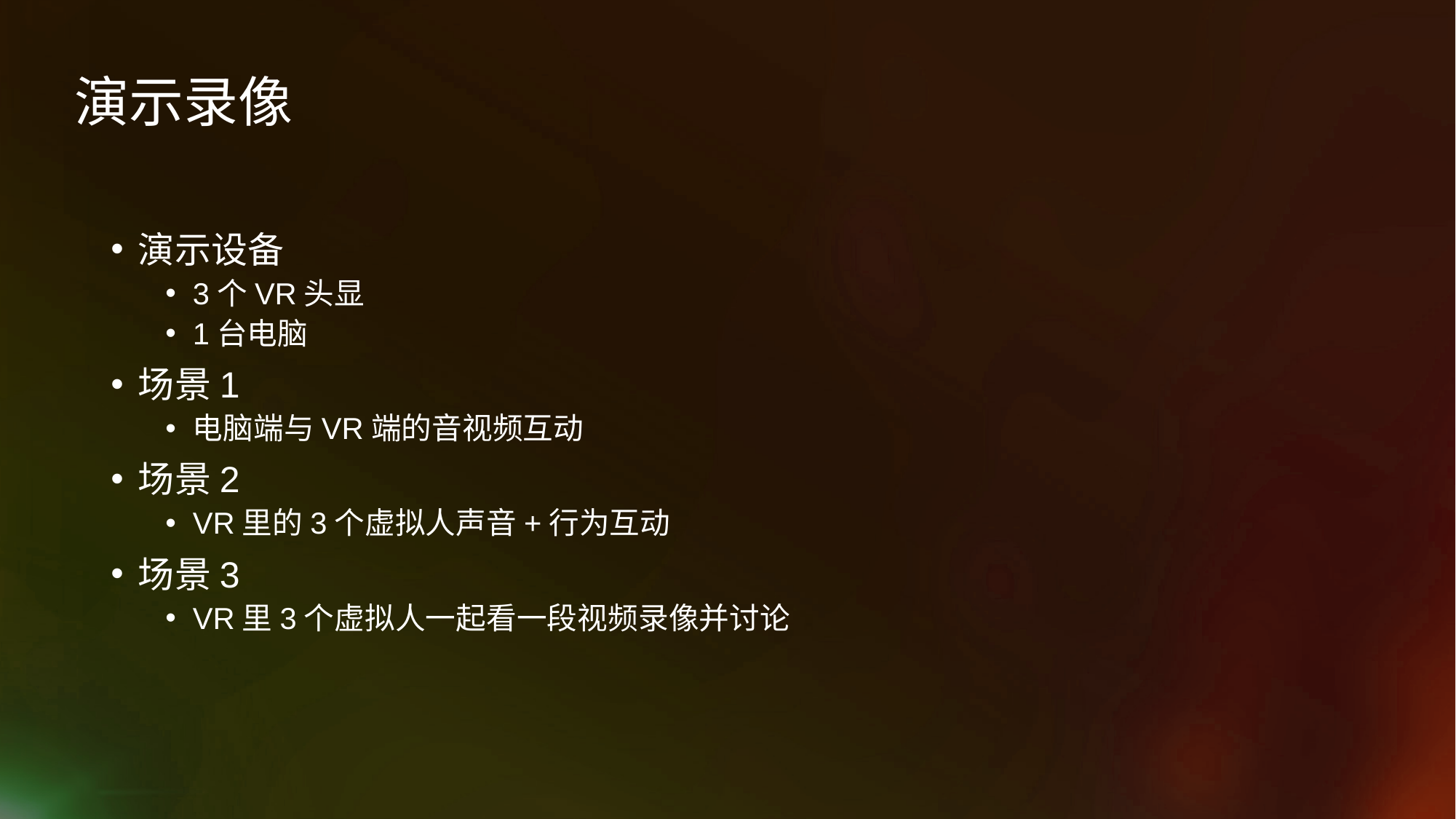

# 演示录像
演示设备
3个VR头显
1台电脑
场景1
电脑端与VR端的音视频互动
场景2
VR里的3个虚拟人声音+行为互动
场景3
VR里3个虚拟人一起看一段视频录像并讨论